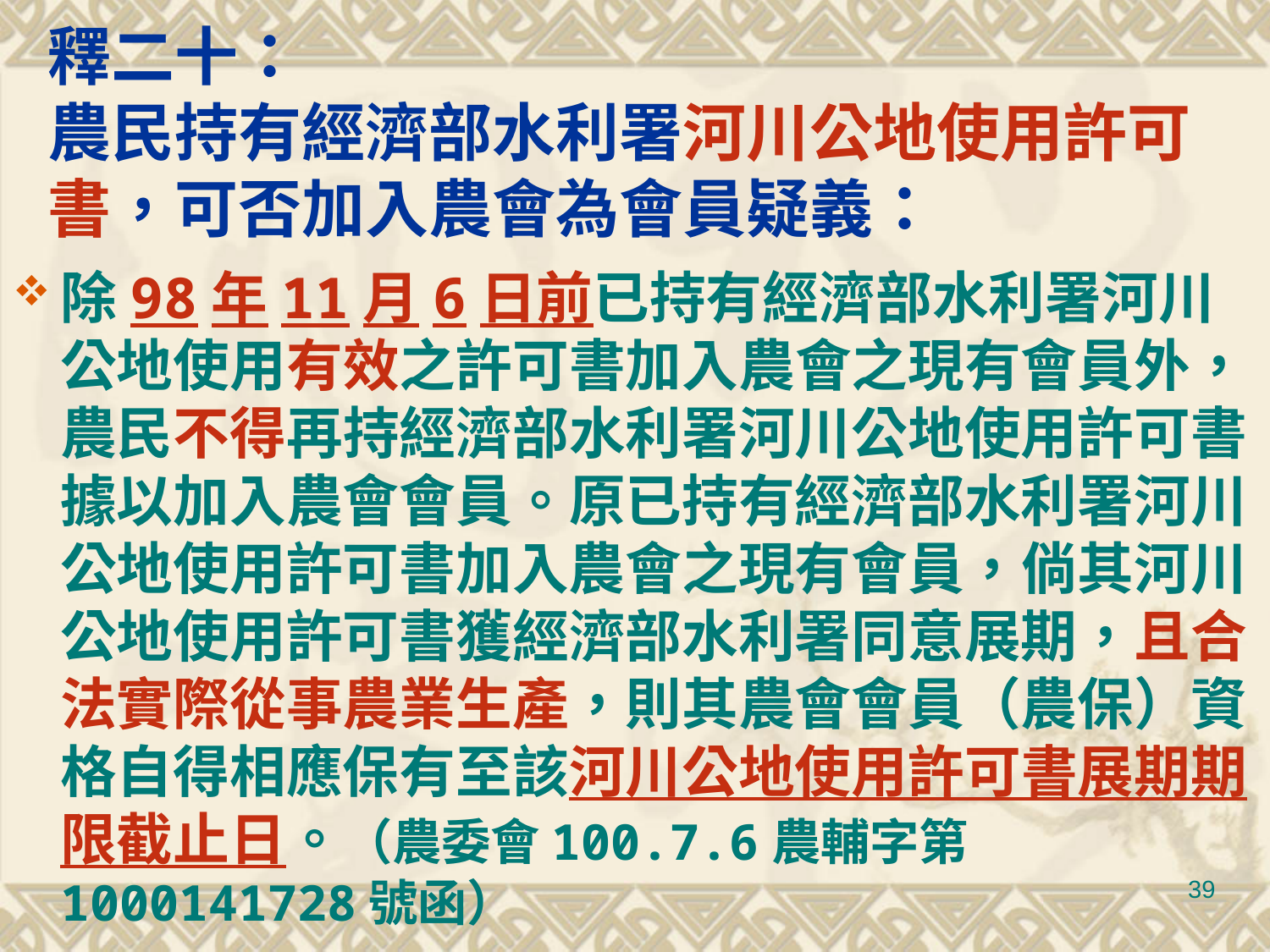

# 釋二十： 農民持有經濟部水利署河川公地使用許可書，可否加入農會為會員疑義：
除98年11月6日前已持有經濟部水利署河川公地使用有效之許可書加入農會之現有會員外，農民不得再持經濟部水利署河川公地使用許可書據以加入農會會員。原已持有經濟部水利署河川公地使用許可書加入農會之現有會員，倘其河川公地使用許可書獲經濟部水利署同意展期，且合法實際從事農業生產，則其農會會員（農保）資格自得相應保有至該河川公地使用許可書展期期限截止日。（農委會100.7.6農輔字第1000141728號函）
39